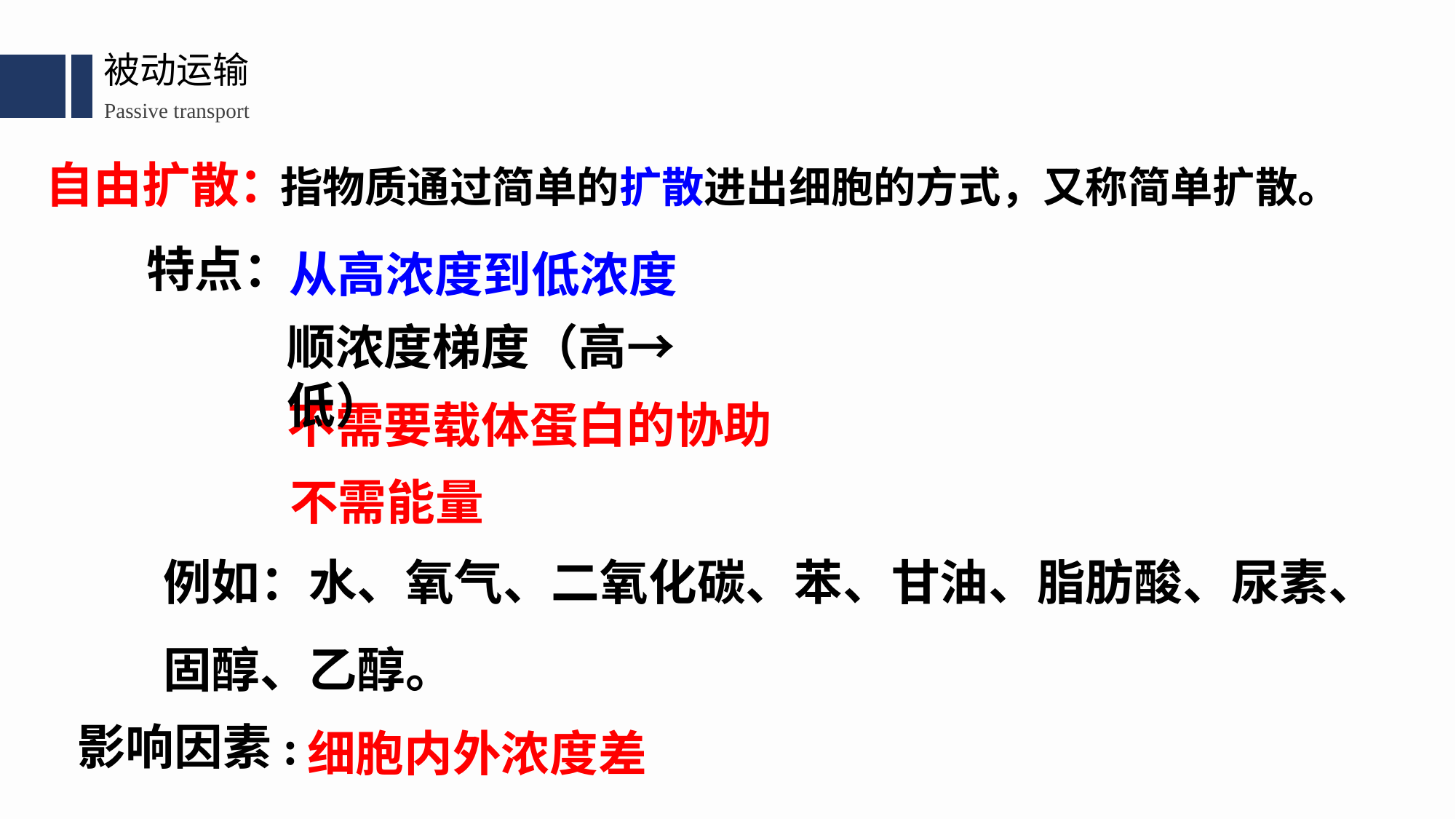

被动运输
Passive transport

自由扩散：
指物质通过简单的扩散进出细胞的方式，又称简单扩散。
特点：
从高浓度到低浓度
顺浓度梯度（高→低）
不需要载体蛋白的协助
不需能量
例如：水、氧气、二氧化碳、苯、甘油、脂肪酸、尿素、固醇、乙醇。
影响因素:
细胞内外浓度差